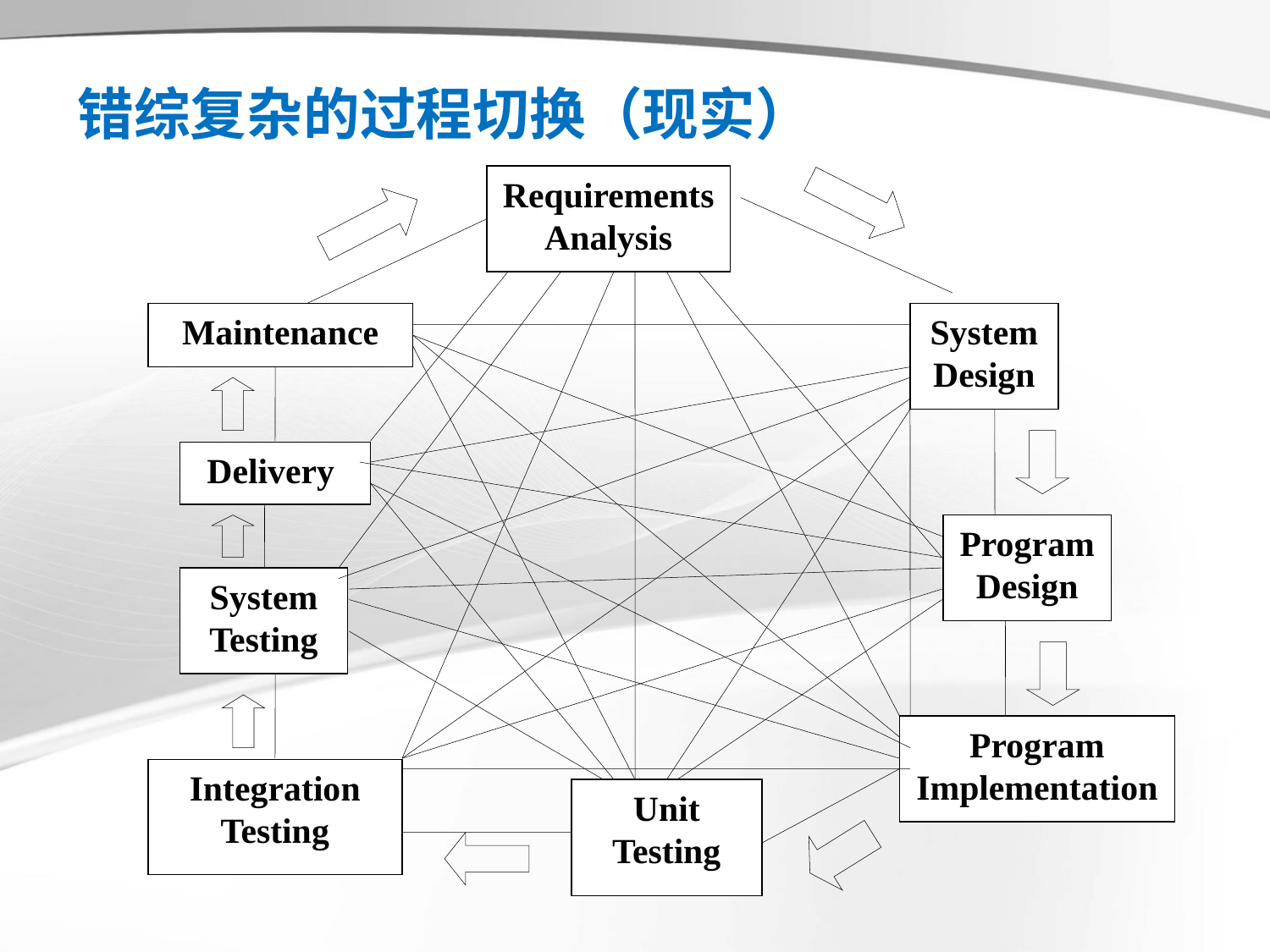

错综复杂的过程切换（现实）
Requirements Analysis

Maintenance
System Design

Delivery

Program Design
System Testing

Program Implementation
Integration Testing

Unit Testing